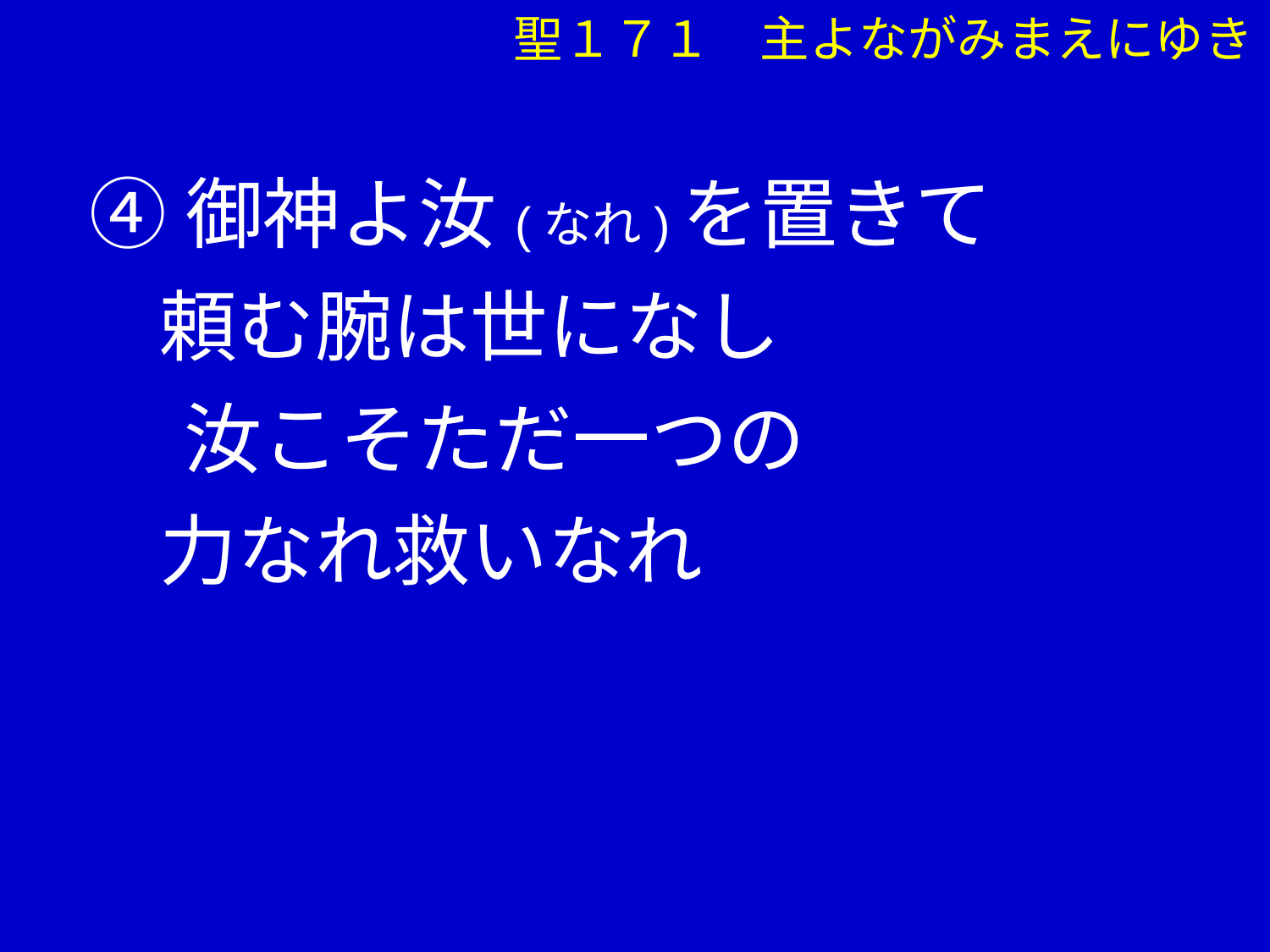

聖１７１　主よながみまえにゆき
④御神よ汝(なれ)を置きて
   頼む腕は世になし
　 汝こそただ一つの
   力なれ救いなれ